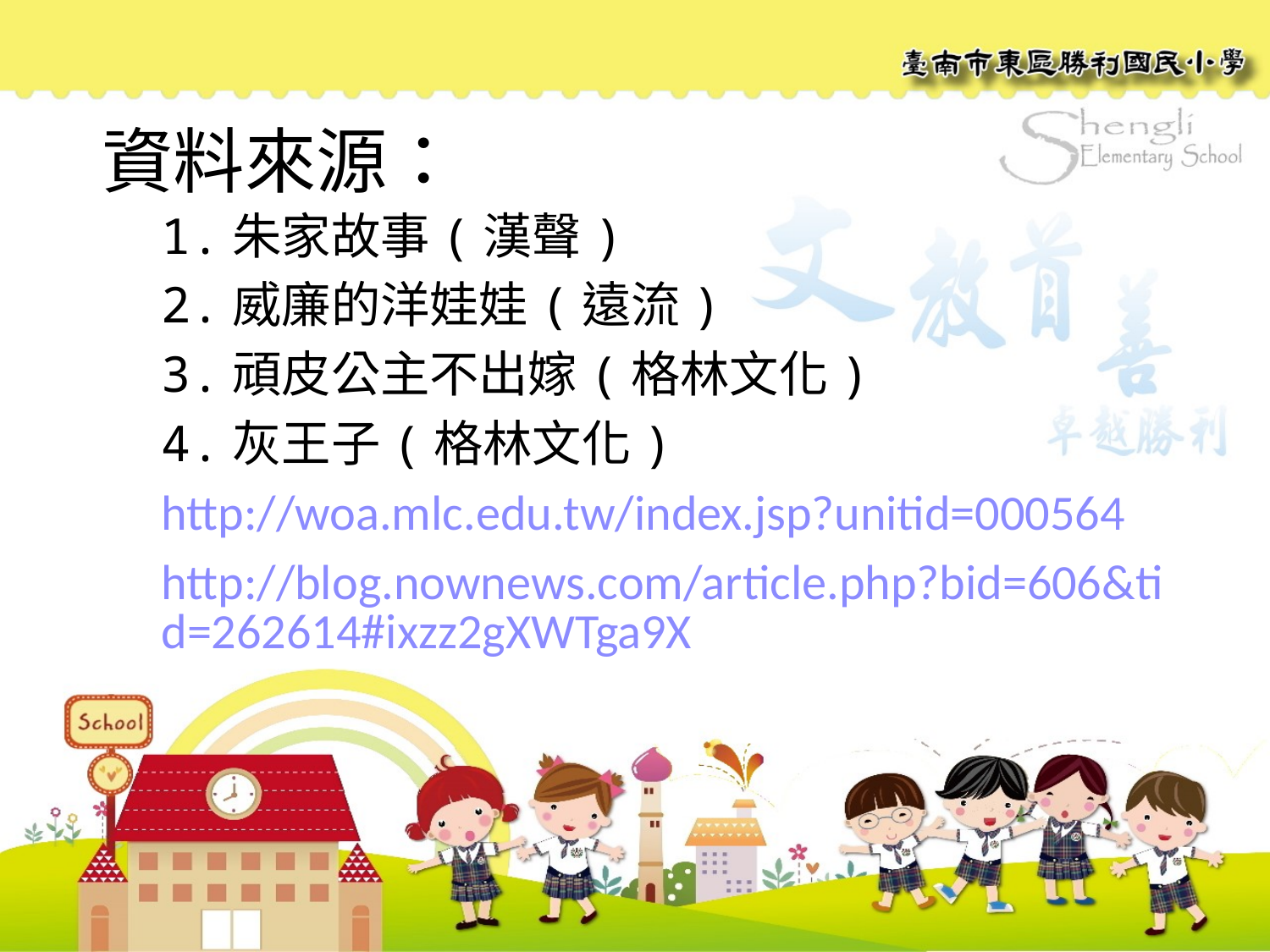

資料來源：
1.朱家故事(漢聲)
2.威廉的洋娃娃(遠流)
3.頑皮公主不出嫁(格林文化)
4.灰王子(格林文化)
http://woa.mlc.edu.tw/index.jsp?unitid=000564
http://blog.nownews.com/article.php?bid=606&tid=262614#ixzz2gXWTga9X